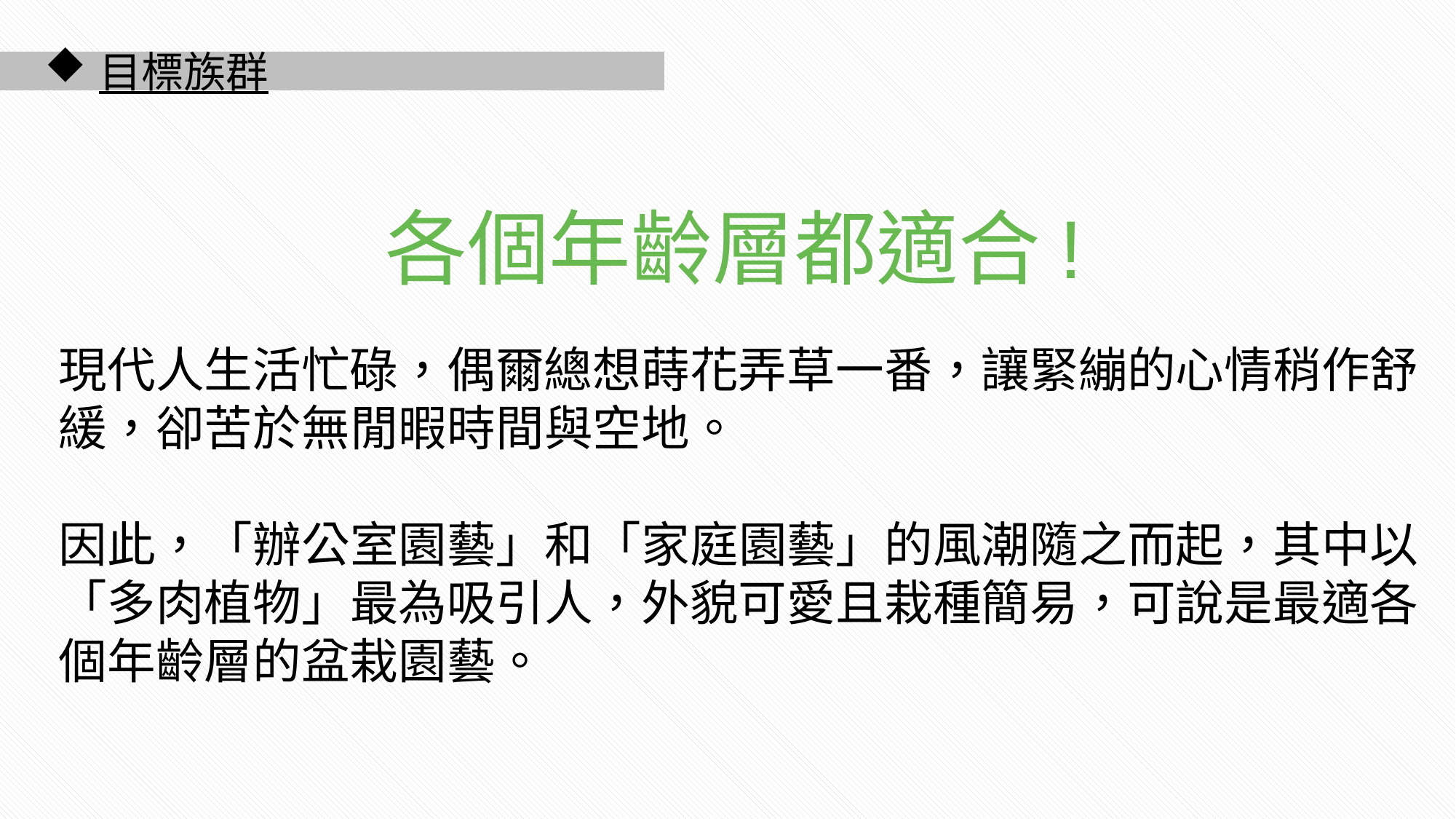

目標族群

各個年齡層都適合!
現代人生活忙碌，偶爾總想蒔花弄草一番，讓緊繃的心情稍作舒緩，卻苦於無閒暇時間與空地。

因此，「辦公室園藝」和「家庭園藝」的風潮隨之而起，其中以「多肉植物」最為吸引人，外貌可愛且栽種簡易，可說是最適各個年齡層的盆栽園藝。